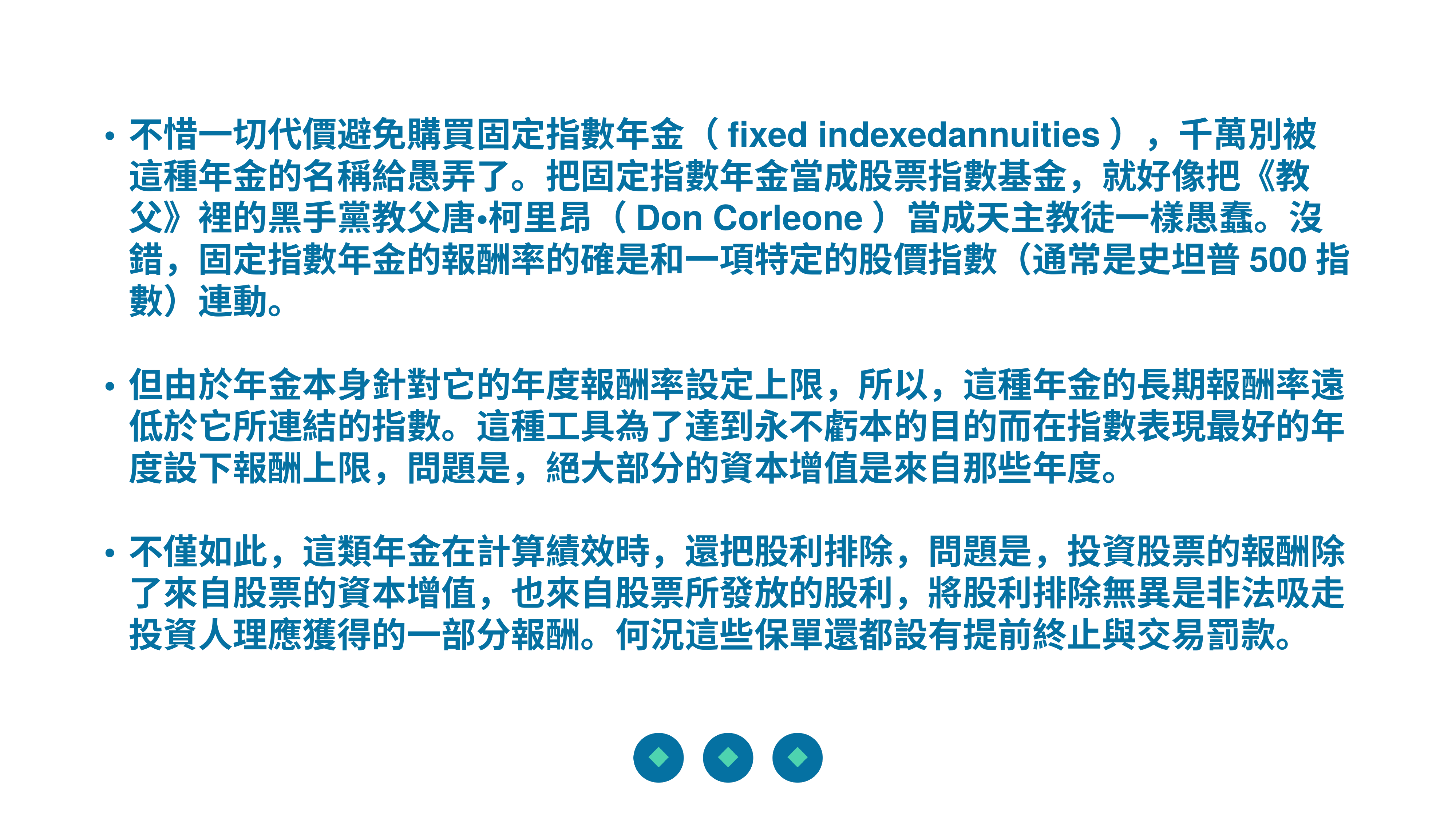

不惜一切代價避免購買固定指數年金（fixed indexedannuities），千萬別被這種年金的名稱給愚弄了。把固定指數年金當成股票指數基金，就好像把《教父》裡的黑手黨教父唐•柯里昂（Don Corleone）當成天主教徒一樣愚蠢。沒錯，固定指數年金的報酬率的確是和一項特定的股價指數（通常是史坦普500指數）連動。

但由於年金本身針對它的年度報酬率設定上限，所以，這種年金的長期報酬率遠低於它所連結的指數。這種工具為了達到永不虧本的目的而在指數表現最好的年度設下報酬上限，問題是，絕大部分的資本增值是來自那些年度。

不僅如此，這類年金在計算績效時，還把股利排除，問題是，投資股票的報酬除了來自股票的資本增值，也來自股票所發放的股利，將股利排除無異是非法吸走投資人理應獲得的一部分報酬。何況這些保單還都設有提前終止與交易罰款。